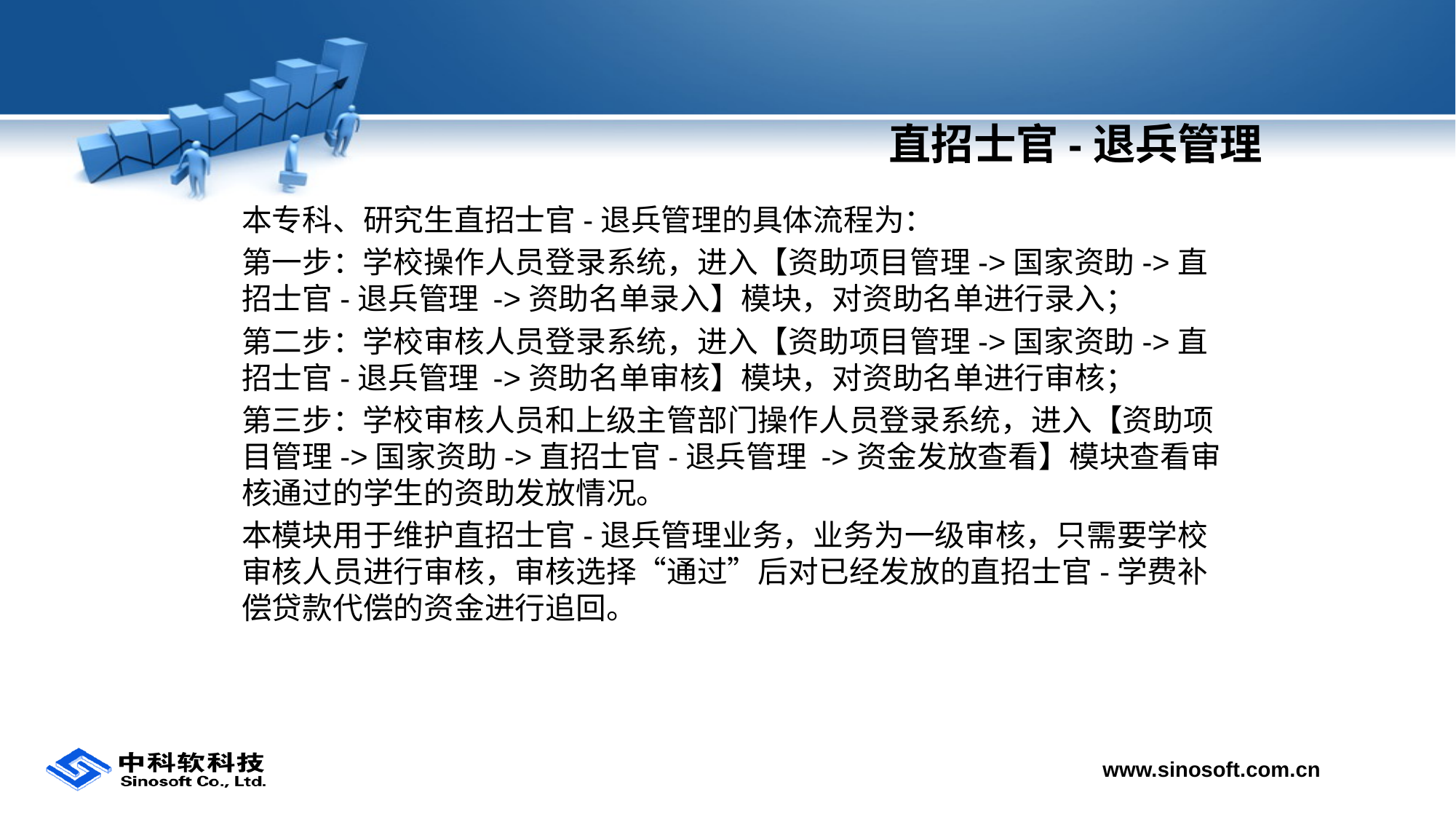

# 直招士官-退兵管理
本专科、研究生直招士官-退兵管理的具体流程为：
第一步：学校操作人员登录系统，进入【资助项目管理->国家资助->直招士官-退兵管理 ->资助名单录入】模块，对资助名单进行录入；
第二步：学校审核人员登录系统，进入【资助项目管理->国家资助->直招士官-退兵管理 ->资助名单审核】模块，对资助名单进行审核；
第三步：学校审核人员和上级主管部门操作人员登录系统，进入【资助项目管理->国家资助->直招士官-退兵管理 ->资金发放查看】模块查看审核通过的学生的资助发放情况。
本模块用于维护直招士官-退兵管理业务，业务为一级审核，只需要学校审核人员进行审核，审核选择“通过”后对已经发放的直招士官-学费补偿贷款代偿的资金进行追回。